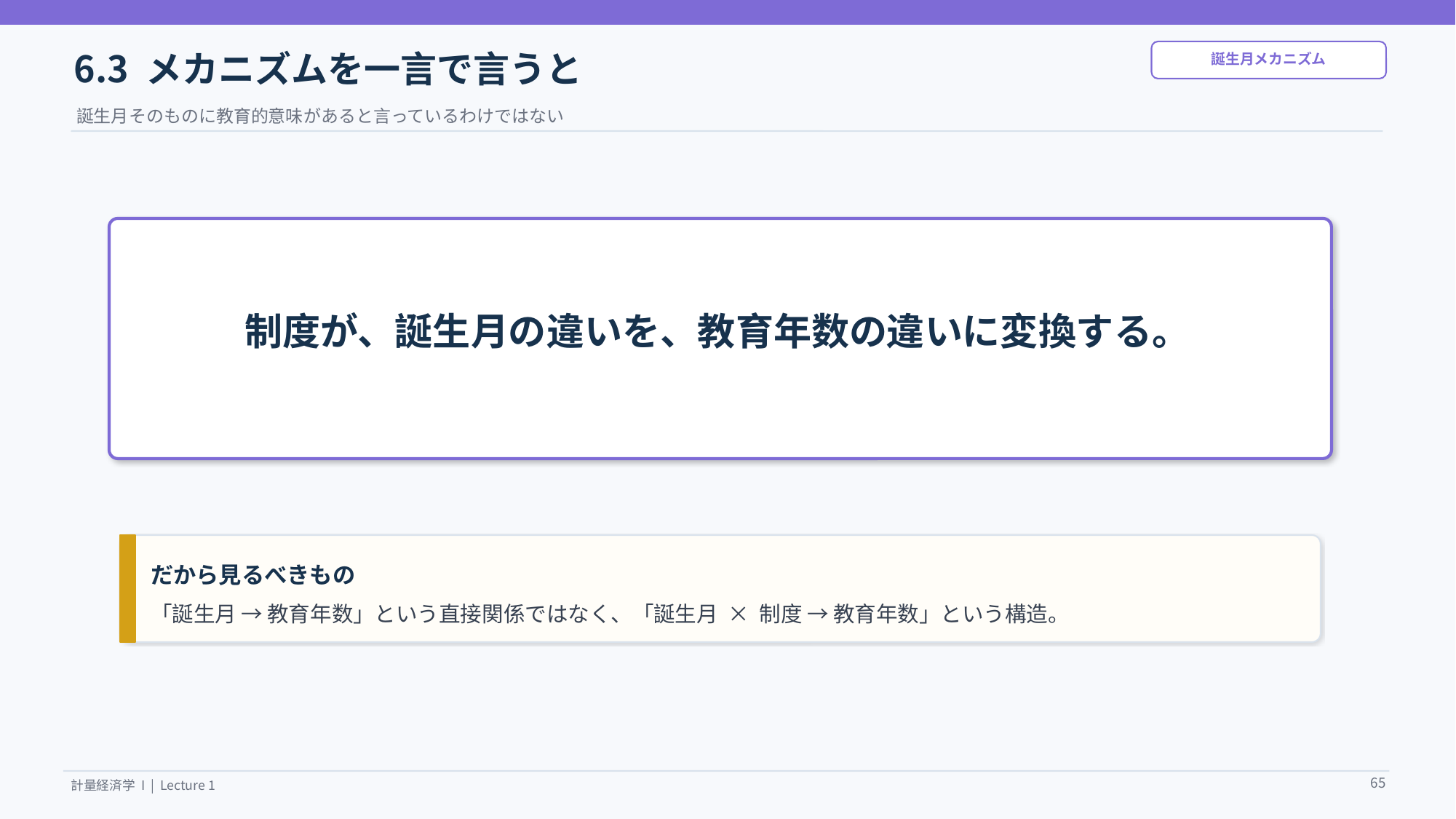

6.3 メカニズムを一言で言うと

誕生月メカニズム
誕生月そのものに教育的意味があると言っているわけではない

制度が、誕生月の違いを、教育年数の違いに変換する。

だから見るべきもの
「誕生月 → 教育年数」という直接関係ではなく、「誕生月 × 制度 → 教育年数」という構造。

65
計量経済学 I  |  Lecture 1